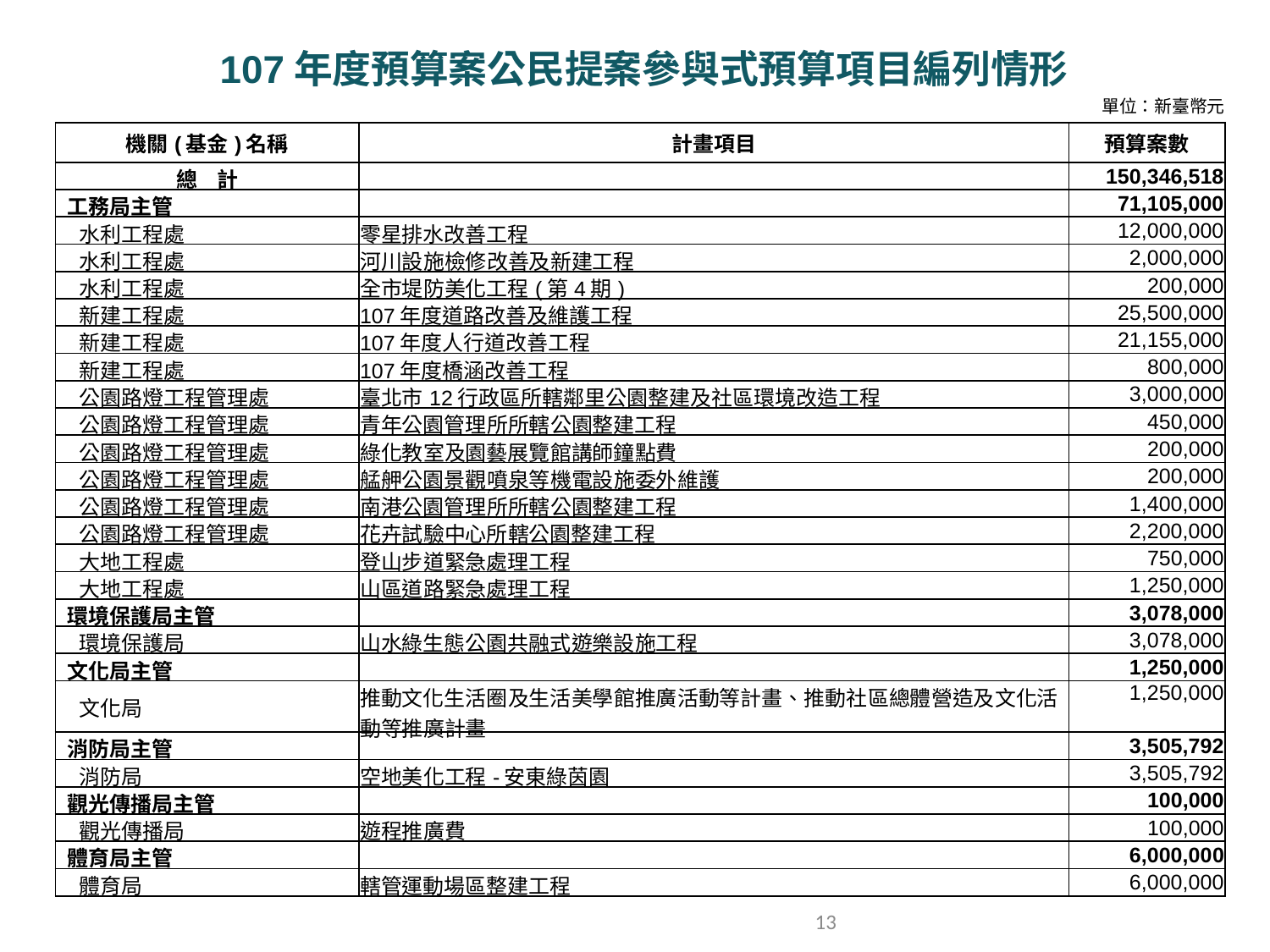

107年度預算案公民提案參與式預算項目編列情形
單位：新臺幣元
| 機關(基金)名稱 | 計畫項目 | 預算案數 |
| --- | --- | --- |
| 總 計 |  | 150,346,518 |
| 工務局主管 |  | 71,105,000 |
| 水利工程處 | 零星排水改善工程 | 12,000,000 |
| 水利工程處 | 河川設施檢修改善及新建工程 | 2,000,000 |
| 水利工程處 | 全市堤防美化工程(第4期) | 200,000 |
| 新建工程處 | 107年度道路改善及維護工程 | 25,500,000 |
| 新建工程處 | 107年度人行道改善工程 | 21,155,000 |
| 新建工程處 | 107年度橋涵改善工程 | 800,000 |
| 公園路燈工程管理處 | 臺北市12行政區所轄鄰里公園整建及社區環境改造工程 | 3,000,000 |
| 公園路燈工程管理處 | 青年公園管理所所轄公園整建工程 | 450,000 |
| 公園路燈工程管理處 | 綠化教室及園藝展覽館講師鐘點費 | 200,000 |
| 公園路燈工程管理處 | 艋舺公園景觀噴泉等機電設施委外維護 | 200,000 |
| 公園路燈工程管理處 | 南港公園管理所所轄公園整建工程 | 1,400,000 |
| 公園路燈工程管理處 | 花卉試驗中心所轄公園整建工程 | 2,200,000 |
| 大地工程處 | 登山步道緊急處理工程 | 750,000 |
| 大地工程處 | 山區道路緊急處理工程 | 1,250,000 |
| 環境保護局主管 |  | 3,078,000 |
| 環境保護局 | 山水綠生態公園共融式遊樂設施工程 | 3,078,000 |
| 文化局主管 |  | 1,250,000 |
| 文化局 | 推動文化生活圈及生活美學館推廣活動等計畫、推動社區總體營造及文化活動等推廣計畫 | 1,250,000 |
| 消防局主管 |  | 3,505,792 |
| 消防局 | 空地美化工程-安東綠茵園 | 3,505,792 |
| 觀光傳播局主管 |  | 100,000 |
| 觀光傳播局 | 遊程推廣費 | 100,000 |
| 體育局主管 |  | 6,000,000 |
| 體育局 | 轄管運動場區整建工程 | 6,000,000 |
13